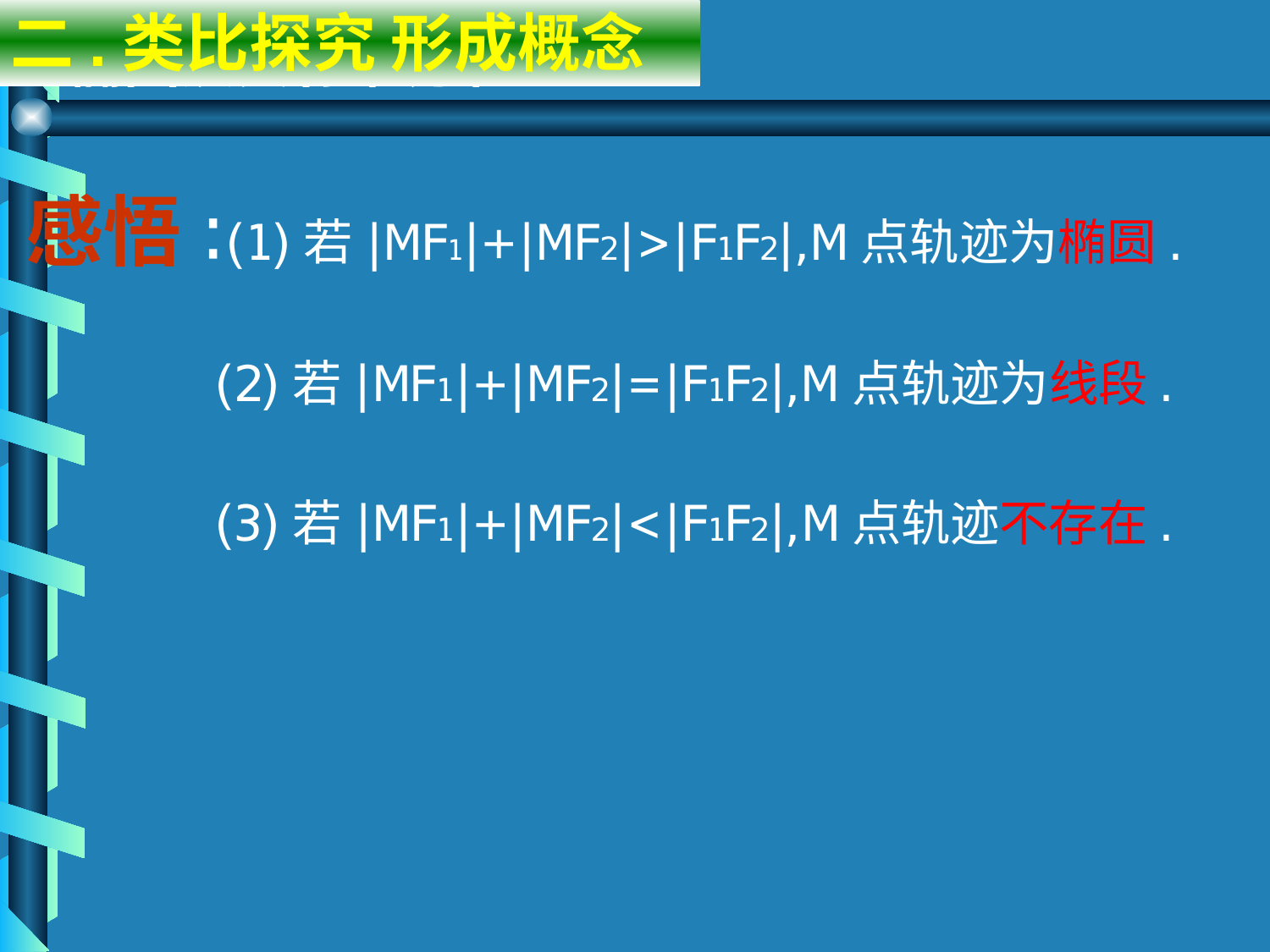

二.类比探究 形成概念
感悟:(1)若|MF1|+|MF2|>|F1F2|,M点轨迹为椭圆.
(2)若|MF1|+|MF2|=|F1F2|,M点轨迹为线段.
 (3)若|MF1|+|MF2|<|F1F2|,M点轨迹不存在.